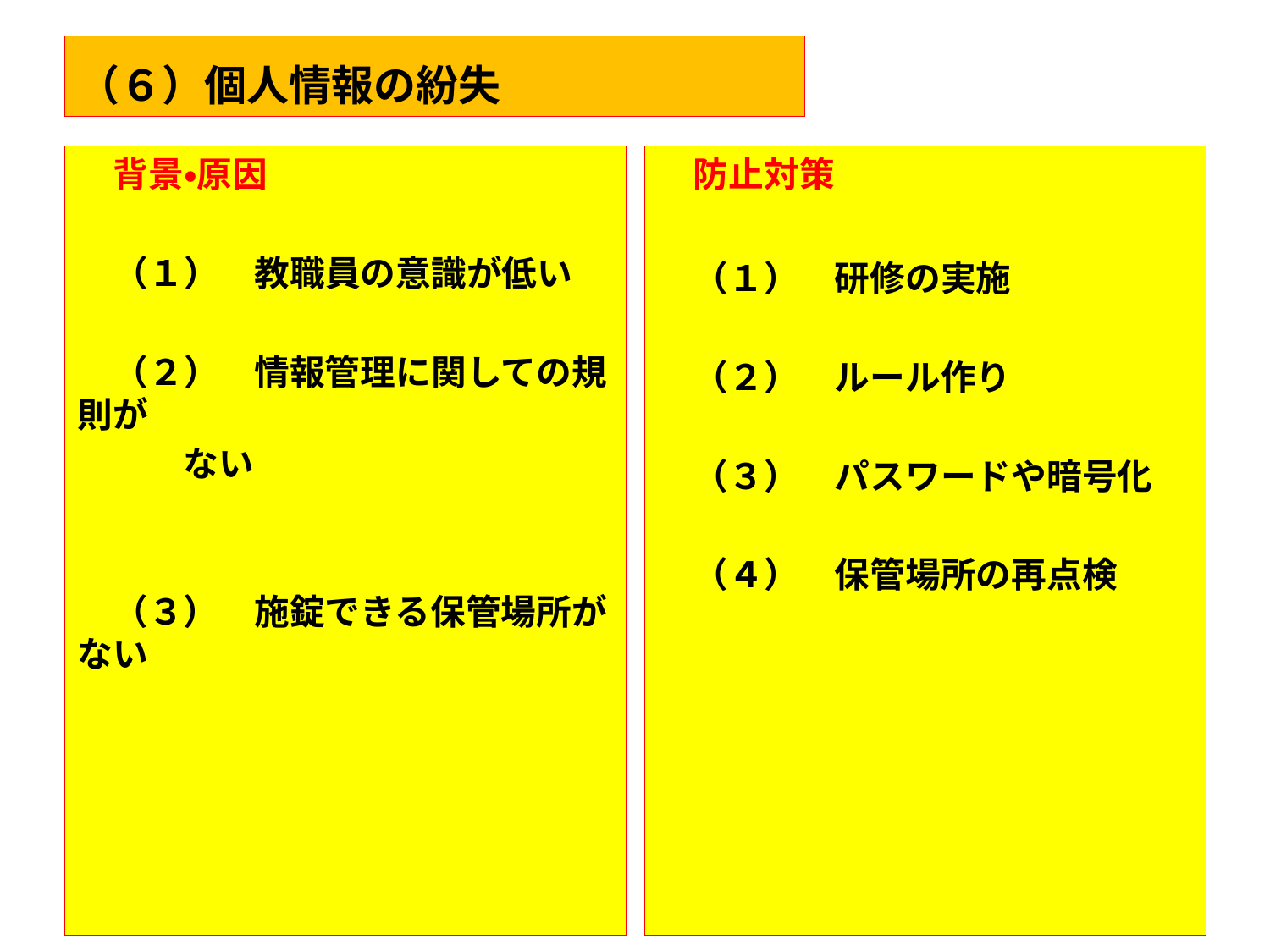

（６）個人情報の紛失
　背景・原因

　（１）　教職員の意識が低い

　（２）　情報管理に関しての規則が
　　　ない

　（３）　施錠できる保管場所がない

　防止対策

　（１）　研修の実施

　（２）　ルール作り

　（３）　パスワードや暗号化

　（４）　保管場所の再点検